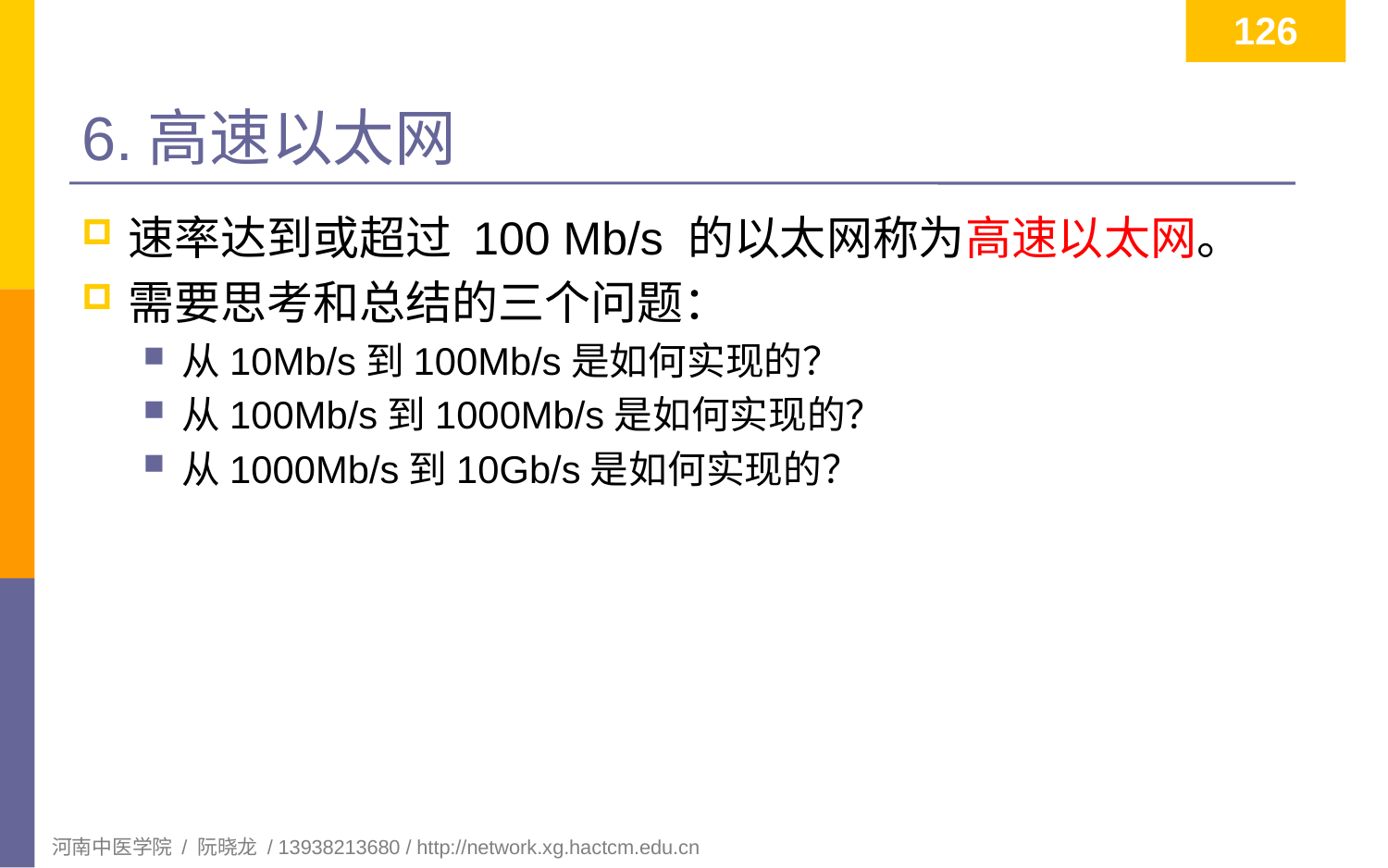

126
# 6.高速以太网

速率达到或超过 100 Mb/s 的以太网称为高速以太网。
需要思考和总结的三个问题：
从10Mb/s到100Mb/s是如何实现的？
从100Mb/s到1000Mb/s是如何实现的？
从1000Mb/s到10Gb/s是如何实现的？